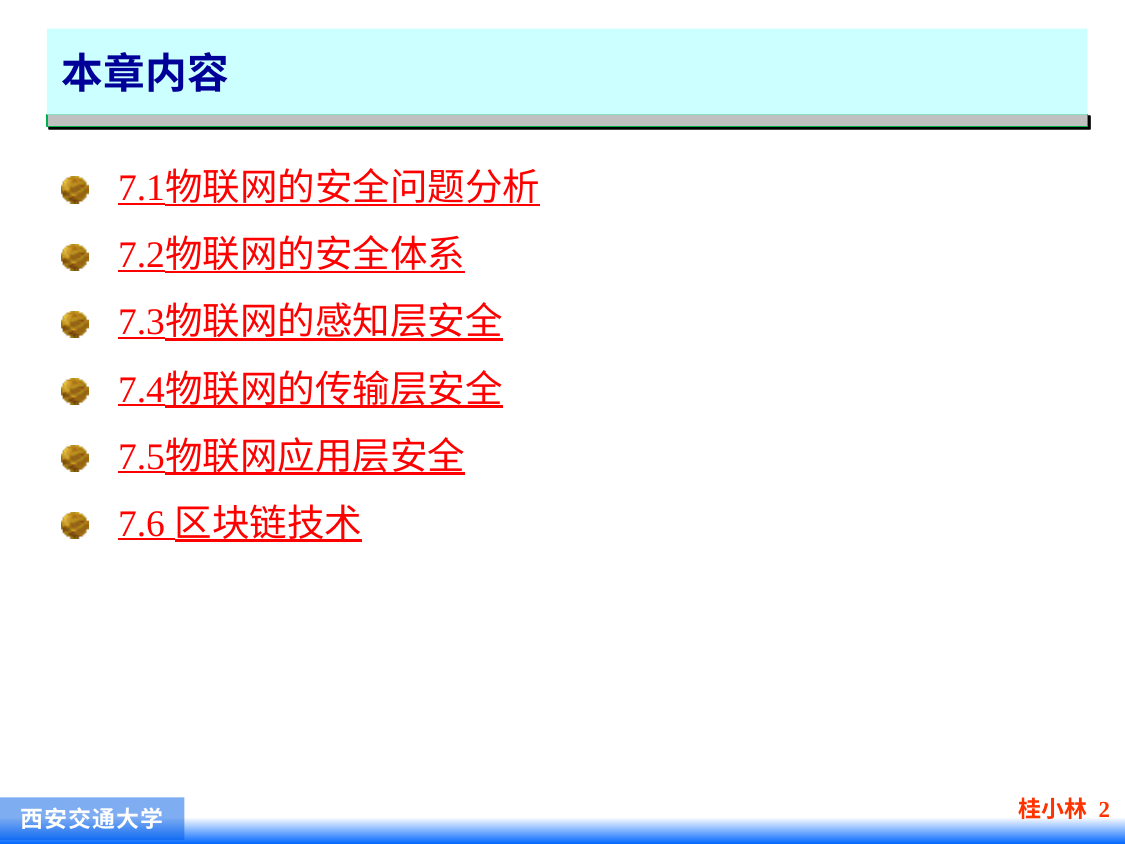

# 本章内容
7.1物联网的安全问题分析
7.2物联网的安全体系
7.3物联网的感知层安全
7.4物联网的传输层安全
7.5物联网应用层安全
7.6 区块链技术
桂小林 2